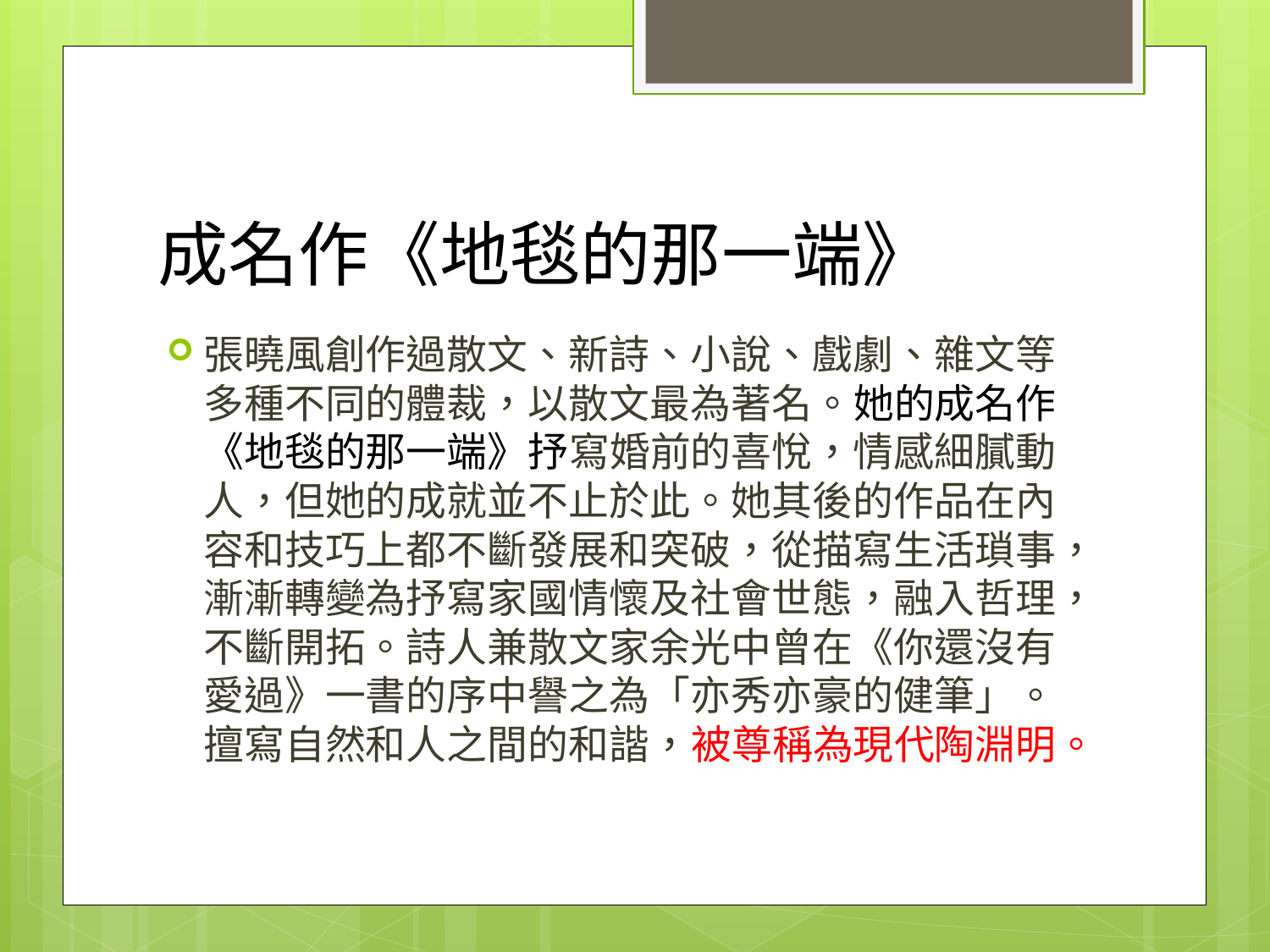

# 成名作《地毯的那一端》
張曉風創作過散文、新詩、小說、戲劇、雜文等多種不同的體裁，以散文最為著名。她的成名作《地毯的那一端》抒寫婚前的喜悅，情感細膩動人，但她的成就並不止於此。她其後的作品在內容和技巧上都不斷發展和突破，從描寫生活瑣事，漸漸轉變為抒寫家國情懷及社會世態，融入哲理，不斷開拓。詩人兼散文家余光中曾在《你還沒有愛過》一書的序中譽之為「亦秀亦豪的健筆」。擅寫自然和人之間的和諧，被尊稱為現代陶淵明。